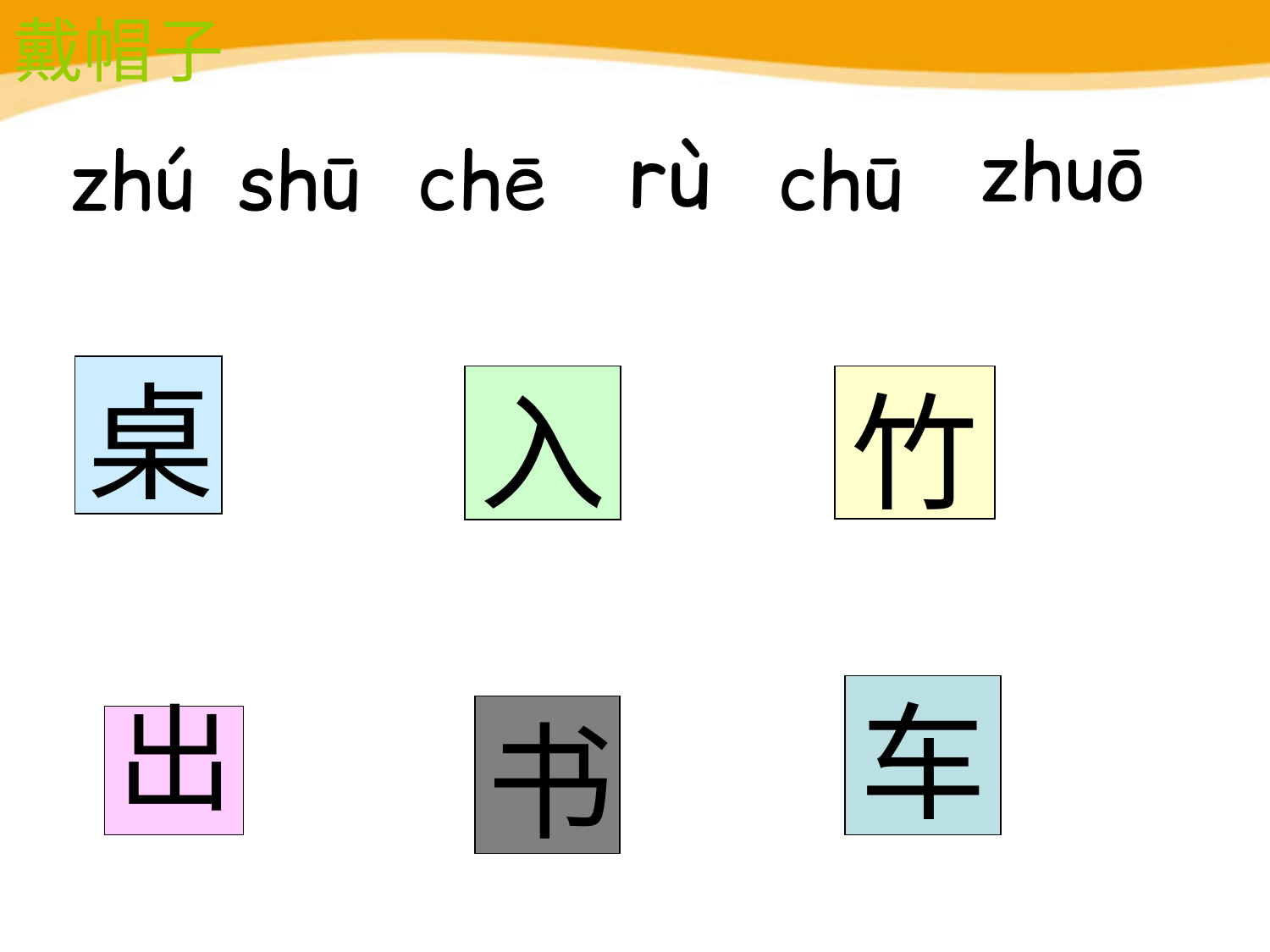

戴帽子
rù
zhuō
zhú
shū
chē
chū
桌
入
竹
车
书
出